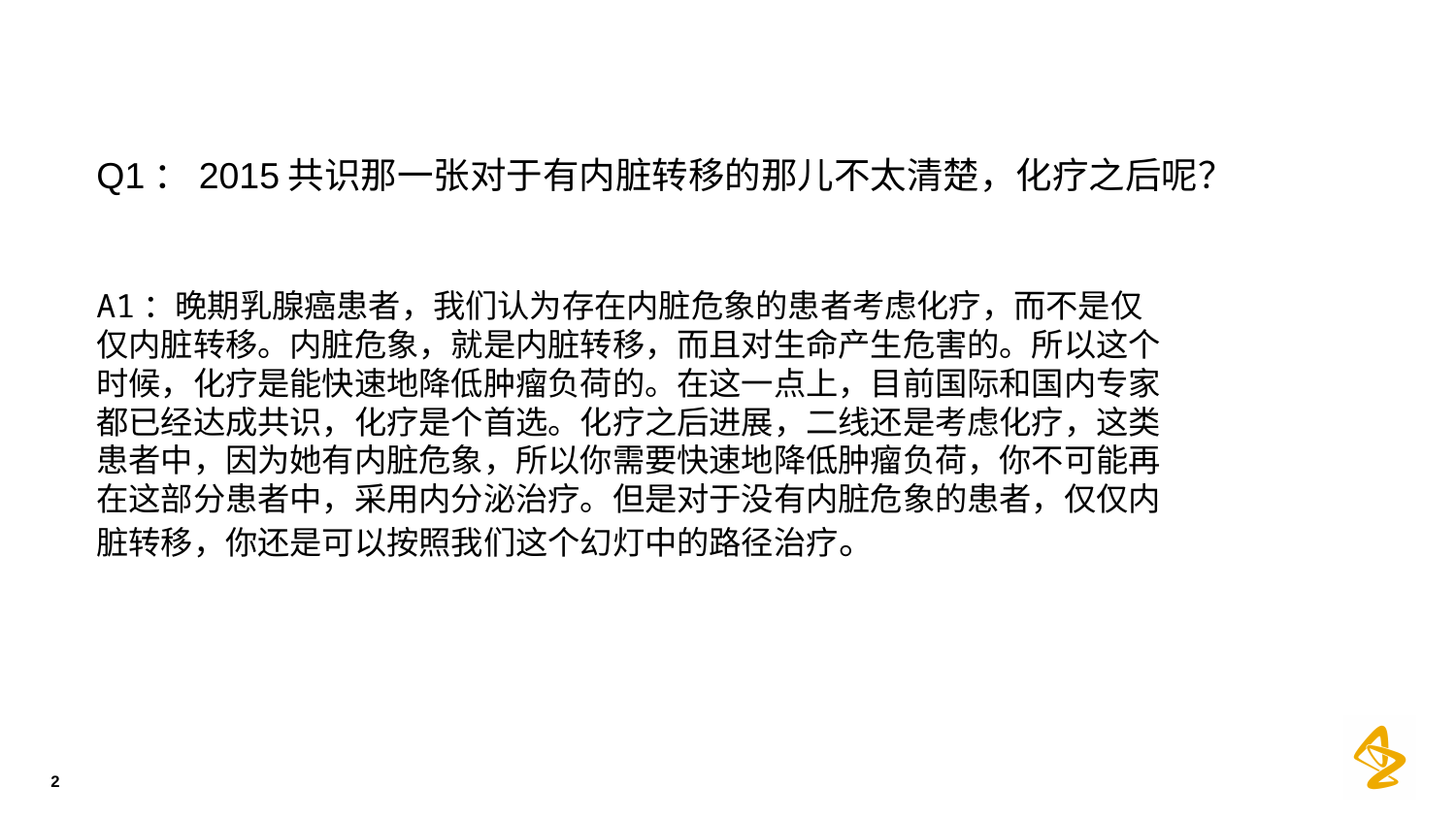

Q1：2015共识那一张对于有内脏转移的那儿不太清楚，化疗之后呢？
A1：晚期乳腺癌患者，我们认为存在内脏危象的患者考虑化疗，而不是仅仅内脏转移。内脏危象，就是内脏转移，而且对生命产生危害的。所以这个时候，化疗是能快速地降低肿瘤负荷的。在这一点上，目前国际和国内专家都已经达成共识，化疗是个首选。化疗之后进展，二线还是考虑化疗，这类患者中，因为她有内脏危象，所以你需要快速地降低肿瘤负荷，你不可能再在这部分患者中，采用内分泌治疗。但是对于没有内脏危象的患者，仅仅内脏转移，你还是可以按照我们这个幻灯中的路径治疗。
2